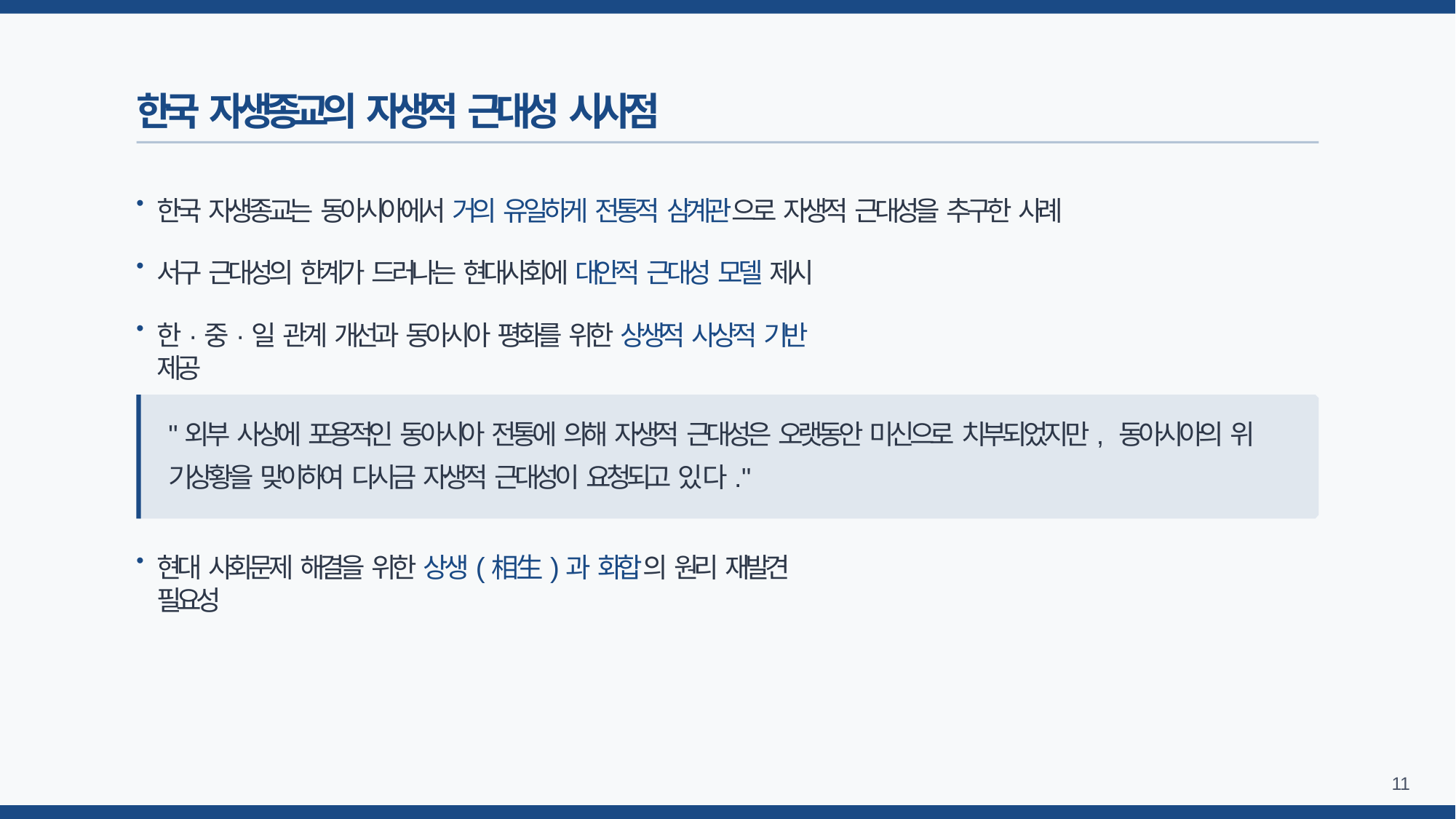

# 한국 자생종교의 자생적 근대성 시사점
•
한국 자생종교는 동아시아에서 거의 유일하게 전통적 삼계관으로 자생적 근대성을 추구한 사례
•
서구 근대성의 한계가 드러나는 현대사회에 대안적 근대성 모델 제시
•
한·중·일 관계 개선과 동아시아 평화를 위한 상생적 사상적 기반 제공

"외부 사상에 포용적인 동아시아 전통에 의해 자생적 근대성은 오랫동안 미신으로 치부되었지만, 동아시아의 위 기상황을 맞이하여 다시금 자생적 근대성이 요청되고 있다."
•
현대 사회문제 해결을 위한 상생(相生)과 화합의 원리 재발견 필요성
11